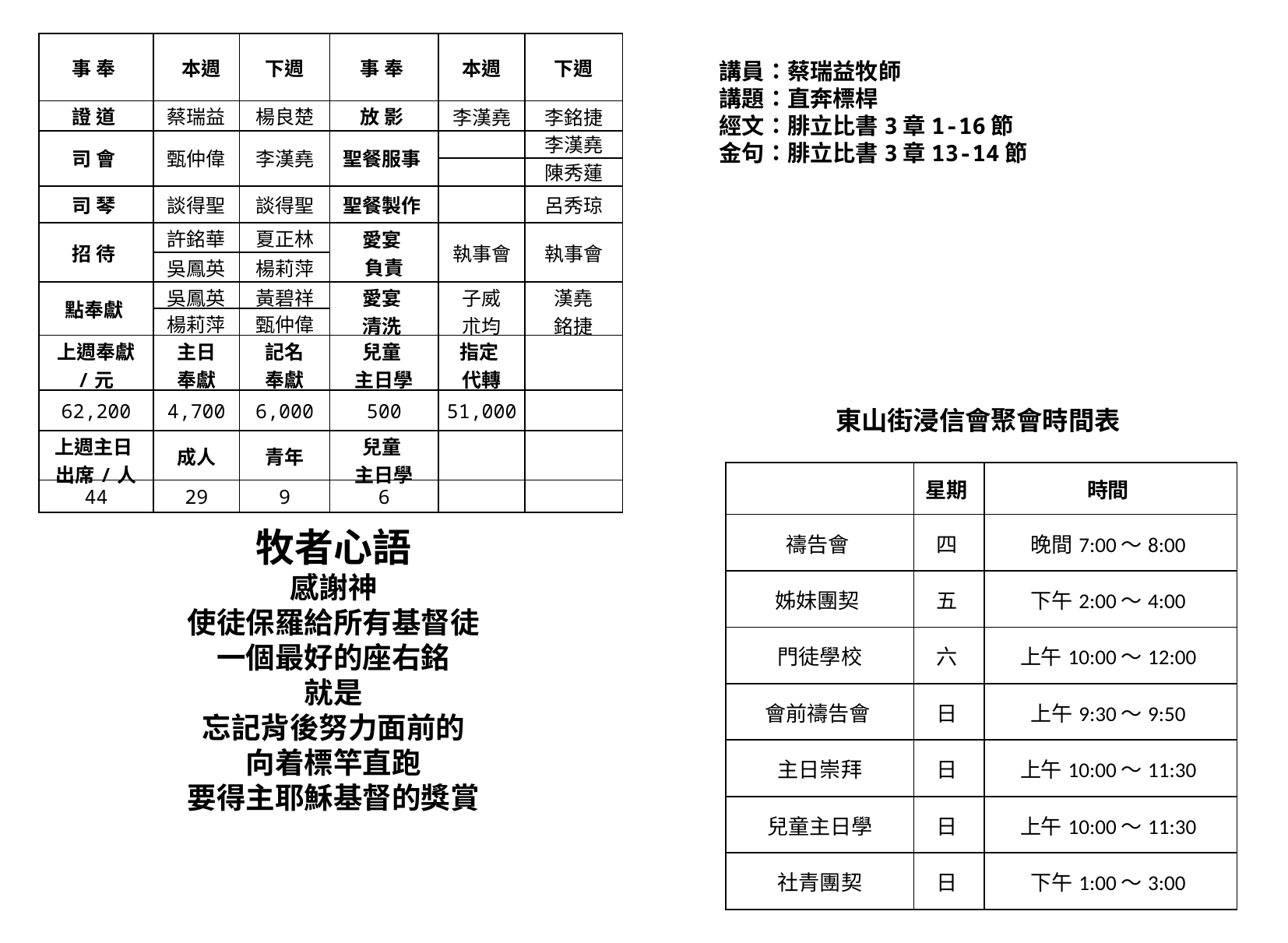

| 事 奉 | 本週 | 下週 | 事 奉 | 本週 | 下週 |
| --- | --- | --- | --- | --- | --- |
| 證 道 | 蔡瑞益 | 楊良楚 | 放 影 | 李漢堯 | 李銘捷 |
| 司 會 | 甄仲偉 | 李漢堯 | 聖餐服事 |  | 李漢堯 |
|  |  |  |  |  | 陳秀蓮 |
| 司 琴 | 談得聖 | 談得聖 | 聖餐製作 |  | 呂秀琼 |
| 招 待 | 許銘華 | 夏正林 | 愛宴 負責 | 執事會 | 執事會 |
|  | 吳鳳英 | 楊莉萍 |  |  |  |
| 點奉獻 | 吳鳳英 | 黃碧祥 | 愛宴 清洗 | 子威 朮均 | 漢堯 銘捷 |
|  | 楊莉萍 | 甄仲偉 |  |  |  |
| 上週奉獻 /元 | 主日 奉獻 | 記名 奉獻 | 兒童 主日學 | 指定 代轉 |  |
| 62,200 | 4,700 | 6,000 | 500 | 51,000 |  |
| 上週主日 出席/人 | 成人 | 青年 | 兒童 主日學 |  |  |
| 44 | 29 | 9 | 6 |  |  |

講員：蔡瑞益牧師
講題：直奔標桿
經文：腓立比書3章1-16節
金句：腓立比書3章13-14節

東山街浸信會聚會時間表
|  | 星期 | 時間 |
| --- | --- | --- |
| 禱告會 | 四 | 晚間7:00～8:00 |
| 姊妹團契 | 五 | 下午2:00～4:00 |
| 門徒學校 | 六 | 上午10:00～12:00 |
| 會前禱告會 | 日 | 上午9:30～9:50 |
| 主日崇拜 | 日 | 上午10:00～11:30 |
| 兒童主日學 | 日 | 上午10:00～11:30 |
| 社青團契 | 日 | 下午1:00～3:00 |
牧者心語
感謝神
使徒保羅給所有基督徒
一個最好的座右銘
就是
忘記背後努力面前的
向着標竿直跑
要得主耶穌基督的獎賞